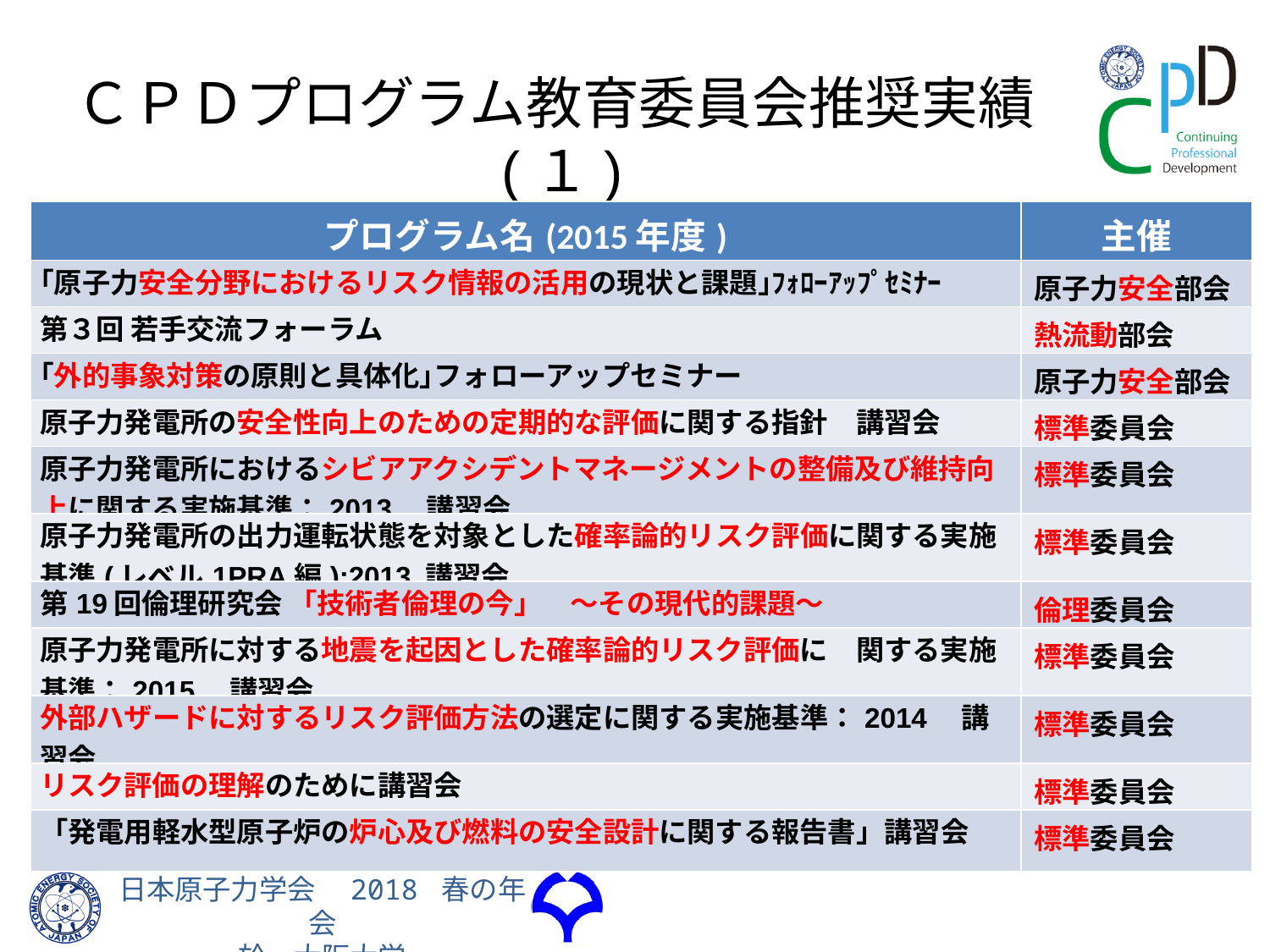

ＣＰＤプログラム教育委員会推奨実績(１)
| プログラム名(2015年度) | 主催 |
| --- | --- |
| ｢原子力安全分野におけるリスク情報の活用の現状と課題｣ﾌｫﾛｰｱｯﾌﾟｾﾐﾅｰ | 原子力安全部会 |
| 第３回 若手交流フォーラム | 熱流動部会 |
| ｢外的事象対策の原則と具体化｣フォローアップセミナー | 原子力安全部会 |
| 原子力発電所の安全性向上のための定期的な評価に関する指針　講習会 | 標準委員会 |
| 原子力発電所におけるシビアアクシデントマネージメントの整備及び維持向上に関する実施基準：2013　講習会 | 標準委員会 |
| 原子力発電所の出力運転状態を対象とした確率論的リスク評価に関する実施基準(レベル1PRA編):2013 講習会 | 標準委員会 |
| 第19回倫理研究会 「技術者倫理の今」　～その現代的課題～ | 倫理委員会 |
| 原子力発電所に対する地震を起因とした確率論的リスク評価に　関する実施基準：2015　講習会 | 標準委員会 |
| 外部ハザードに対するリスク評価方法の選定に関する実施基準：2014　講習会 | 標準委員会 |
| リスク評価の理解のために講習会 | 標準委員会 |
| 「発電用軽水型原子炉の炉心及び燃料の安全設計に関する報告書」講習会 | 標準委員会 |